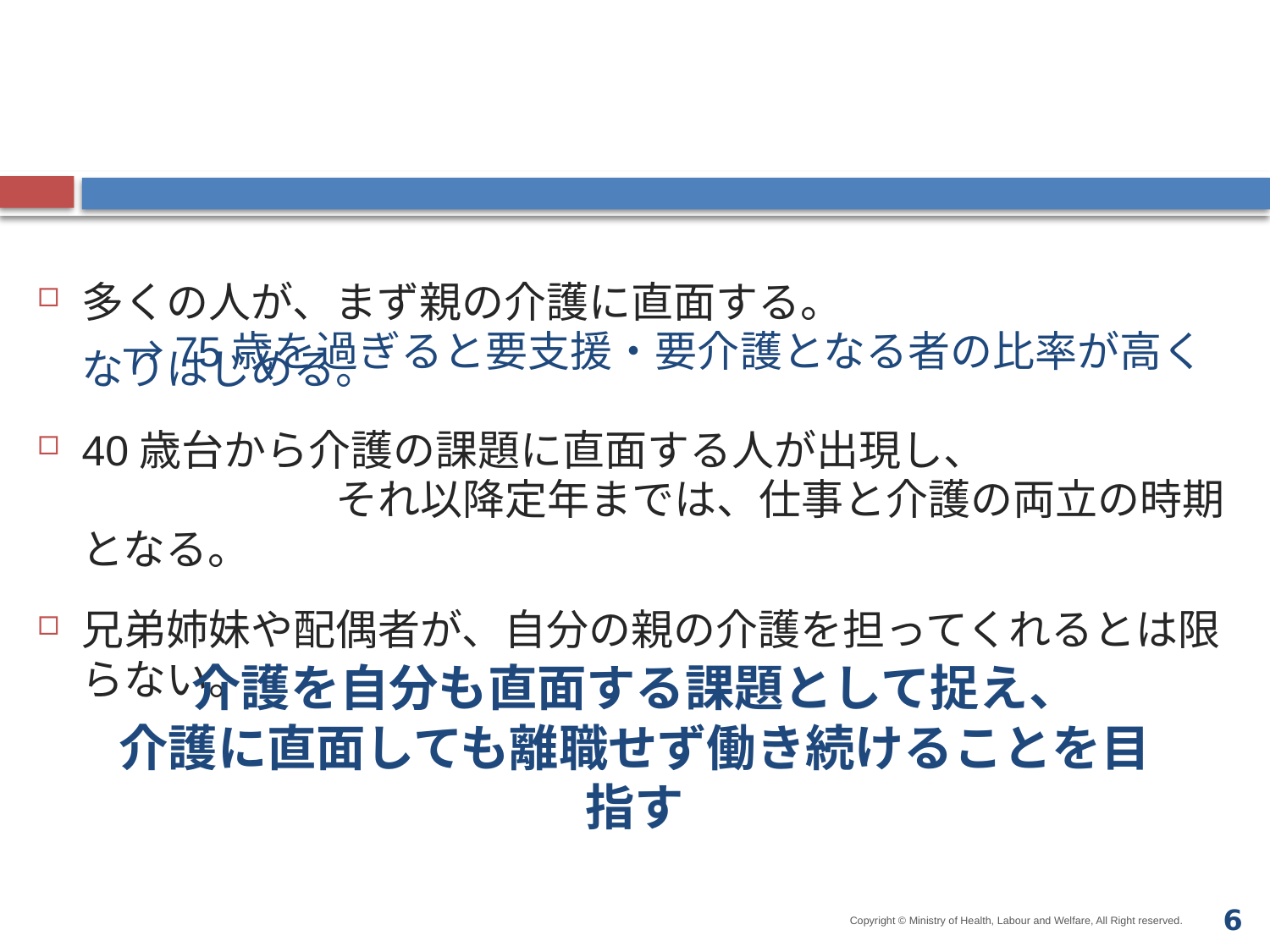

多くの人が、まず親の介護に直面する。
　　→75歳を過ぎると要支援・要介護となる者の比率が高くなりはじめる。
40歳台から介護の課題に直面する人が出現し、　　　　　　　　　　　それ以降定年までは、仕事と介護の両立の時期となる。
兄弟姉妹や配偶者が、自分の親の介護を担ってくれるとは限らない。

# 介護を自分も直面する課題として捉え、 介護に直面しても離職せず働き続けることを目指す
6